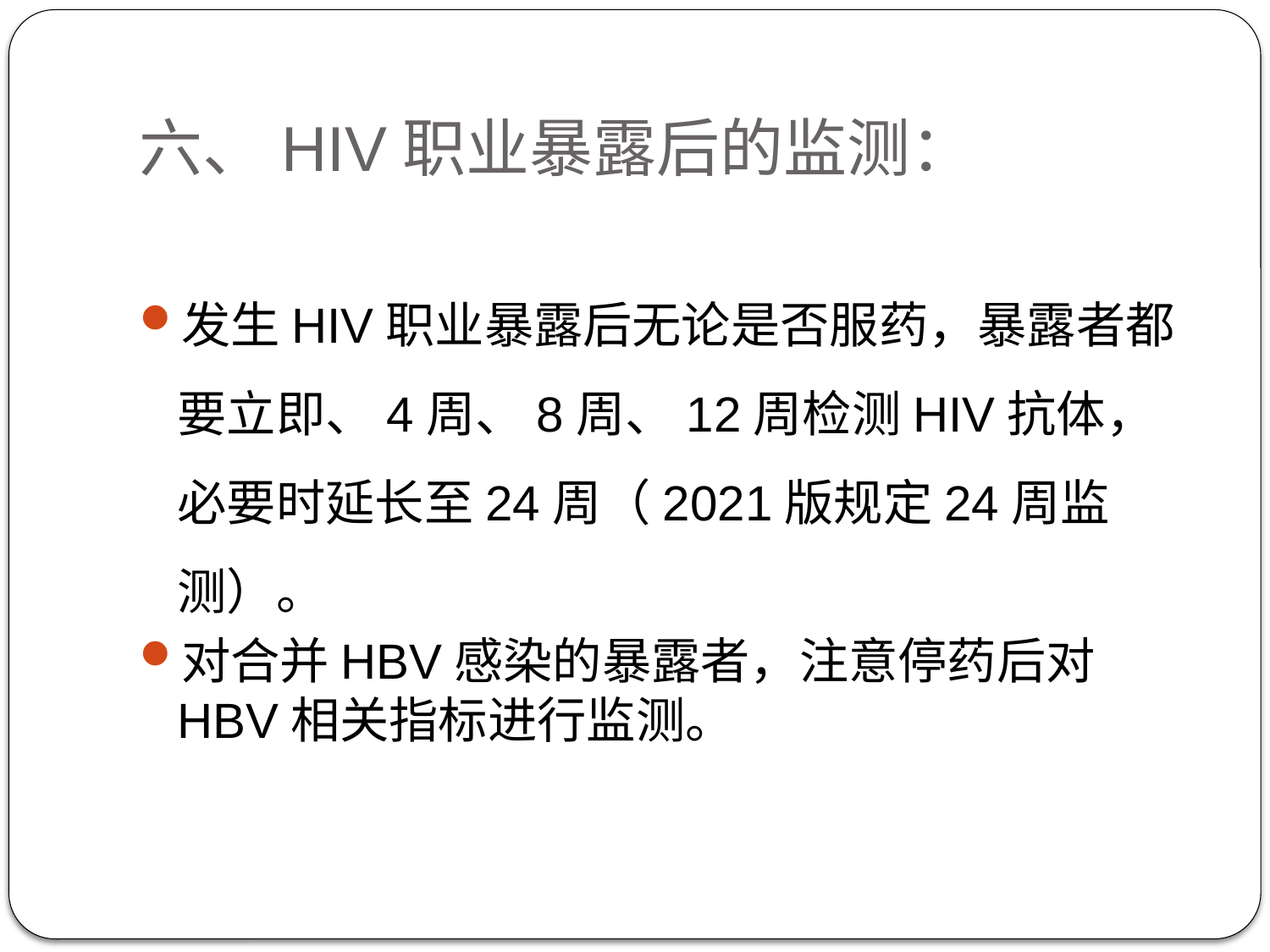

# 六、HIV职业暴露后的监测：
发生HIV职业暴露后无论是否服药，暴露者都要立即、4周、8周、12周检测HIV抗体，必要时延长至24周（2021版规定24周监测）。
对合并HBV感染的暴露者，注意停药后对HBV相关指标进行监测。